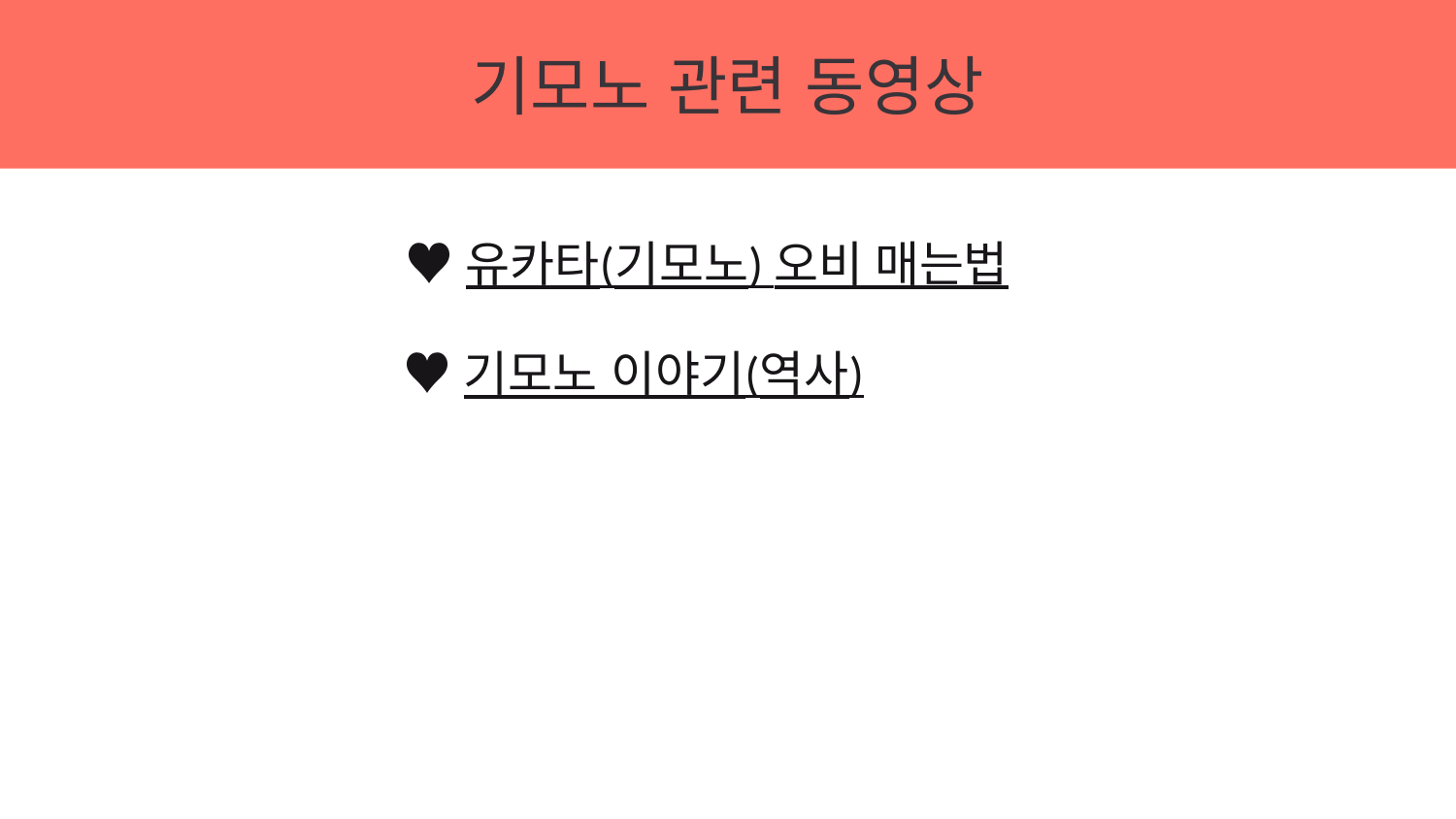

기모노 관련 동영상
♥유카타(기모노) 오비 매는법
♥기모노 이야기(역사)